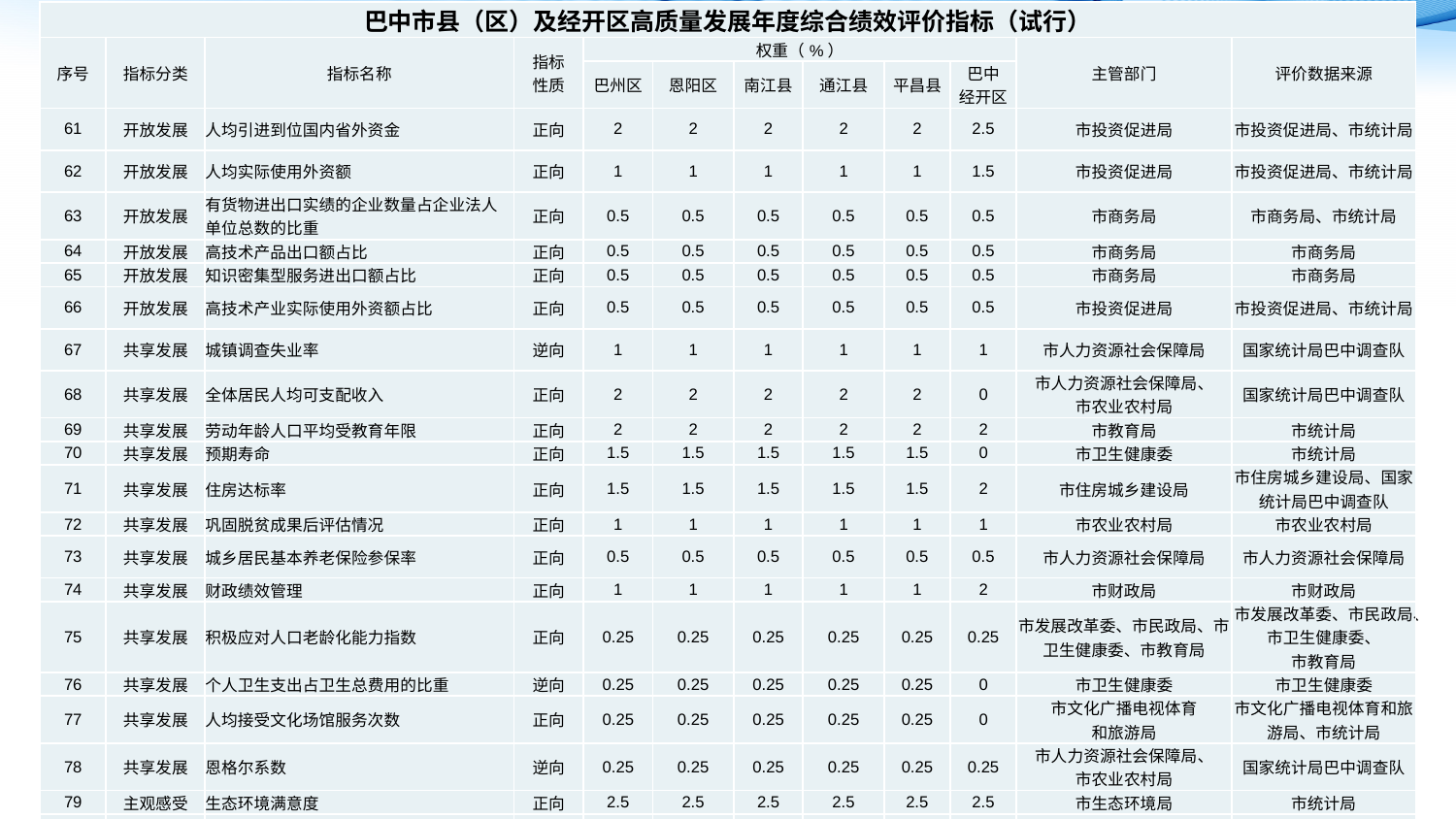

| 巴中市县（区）及经开区高质量发展年度综合绩效评价指标（试行） |  |  |  |  |  |  |  |  |  |  |  |
| --- | --- | --- | --- | --- | --- | --- | --- | --- | --- | --- | --- |
| 序号 | 指标分类 | 指标名称 | 指标 性质 | 权重（%） |  |  |  |  |  | 主管部门 | 评价数据来源 |
|  |  |  |  | 巴州区 | 恩阳区 | 南江县 | 通江县 | 平昌县 | 巴中 经开区 |  |  |
| 61 | 开放发展 | 人均引进到位国内省外资金 | 正向 | 2 | 2 | 2 | 2 | 2 | 2.5 | 市投资促进局 | 市投资促进局、市统计局 |
| 62 | 开放发展 | 人均实际使用外资额 | 正向 | 1 | 1 | 1 | 1 | 1 | 1.5 | 市投资促进局 | 市投资促进局、市统计局 |
| 63 | 开放发展 | 有货物进出口实绩的企业数量占企业法人单位总数的比重 | 正向 | 0.5 | 0.5 | 0.5 | 0.5 | 0.5 | 0.5 | 市商务局 | 市商务局、市统计局 |
| 64 | 开放发展 | 高技术产品出口额占比 | 正向 | 0.5 | 0.5 | 0.5 | 0.5 | 0.5 | 0.5 | 市商务局 | 市商务局 |
| 65 | 开放发展 | 知识密集型服务进出口额占比 | 正向 | 0.5 | 0.5 | 0.5 | 0.5 | 0.5 | 0.5 | 市商务局 | 市商务局 |
| 66 | 开放发展 | 高技术产业实际使用外资额占比 | 正向 | 0.5 | 0.5 | 0.5 | 0.5 | 0.5 | 0.5 | 市投资促进局 | 市投资促进局、市统计局 |
| 67 | 共享发展 | 城镇调查失业率 | 逆向 | 1 | 1 | 1 | 1 | 1 | 1 | 市人力资源社会保障局 | 国家统计局巴中调查队 |
| 68 | 共享发展 | 全体居民人均可支配收入 | 正向 | 2 | 2 | 2 | 2 | 2 | 0 | 市人力资源社会保障局、 市农业农村局 | 国家统计局巴中调查队 |
| 69 | 共享发展 | 劳动年龄人口平均受教育年限 | 正向 | 2 | 2 | 2 | 2 | 2 | 2 | 市教育局 | 市统计局 |
| 70 | 共享发展 | 预期寿命 | 正向 | 1.5 | 1.5 | 1.5 | 1.5 | 1.5 | 0 | 市卫生健康委 | 市统计局 |
| 71 | 共享发展 | 住房达标率 | 正向 | 1.5 | 1.5 | 1.5 | 1.5 | 1.5 | 2 | 市住房城乡建设局 | 市住房城乡建设局、国家统计局巴中调查队 |
| 72 | 共享发展 | 巩固脱贫成果后评估情况 | 正向 | 1 | 1 | 1 | 1 | 1 | 1 | 市农业农村局 | 市农业农村局 |
| 73 | 共享发展 | 城乡居民基本养老保险参保率 | 正向 | 0.5 | 0.5 | 0.5 | 0.5 | 0.5 | 0.5 | 市人力资源社会保障局 | 市人力资源社会保障局 |
| 74 | 共享发展 | 财政绩效管理 | 正向 | 1 | 1 | 1 | 1 | 1 | 2 | 市财政局 | 市财政局 |
| 75 | 共享发展 | 积极应对人口老龄化能力指数 | 正向 | 0.25 | 0.25 | 0.25 | 0.25 | 0.25 | 0.25 | 市发展改革委、市民政局、市卫生健康委、市教育局 | 市发展改革委、市民政局、市卫生健康委、 市教育局 |
| 76 | 共享发展 | 个人卫生支出占卫生总费用的比重 | 逆向 | 0.25 | 0.25 | 0.25 | 0.25 | 0.25 | 0 | 市卫生健康委 | 市卫生健康委 |
| 77 | 共享发展 | 人均接受文化场馆服务次数 | 正向 | 0.25 | 0.25 | 0.25 | 0.25 | 0.25 | 0 | 市文化广播电视体育 和旅游局 | 市文化广播电视体育和旅游局、市统计局 |
| 78 | 共享发展 | 恩格尔系数 | 逆向 | 0.25 | 0.25 | 0.25 | 0.25 | 0.25 | 0.25 | 市人力资源社会保障局、 市农业农村局 | 国家统计局巴中调查队 |
| 79 | 主观感受 | 生态环境满意度 | 正向 | 2.5 | 2.5 | 2.5 | 2.5 | 2.5 | 2.5 | 市生态环境局 | 市统计局 |
| 80 | 主观感受 | 基本公共服务满意度 | 正向 | 2.5 | 2.5 | 2.5 | 2.5 | 2.5 | 2.5 | 市卫生健康委、市教育局、市文化广播电视体育和旅游局 | 市统计局 |